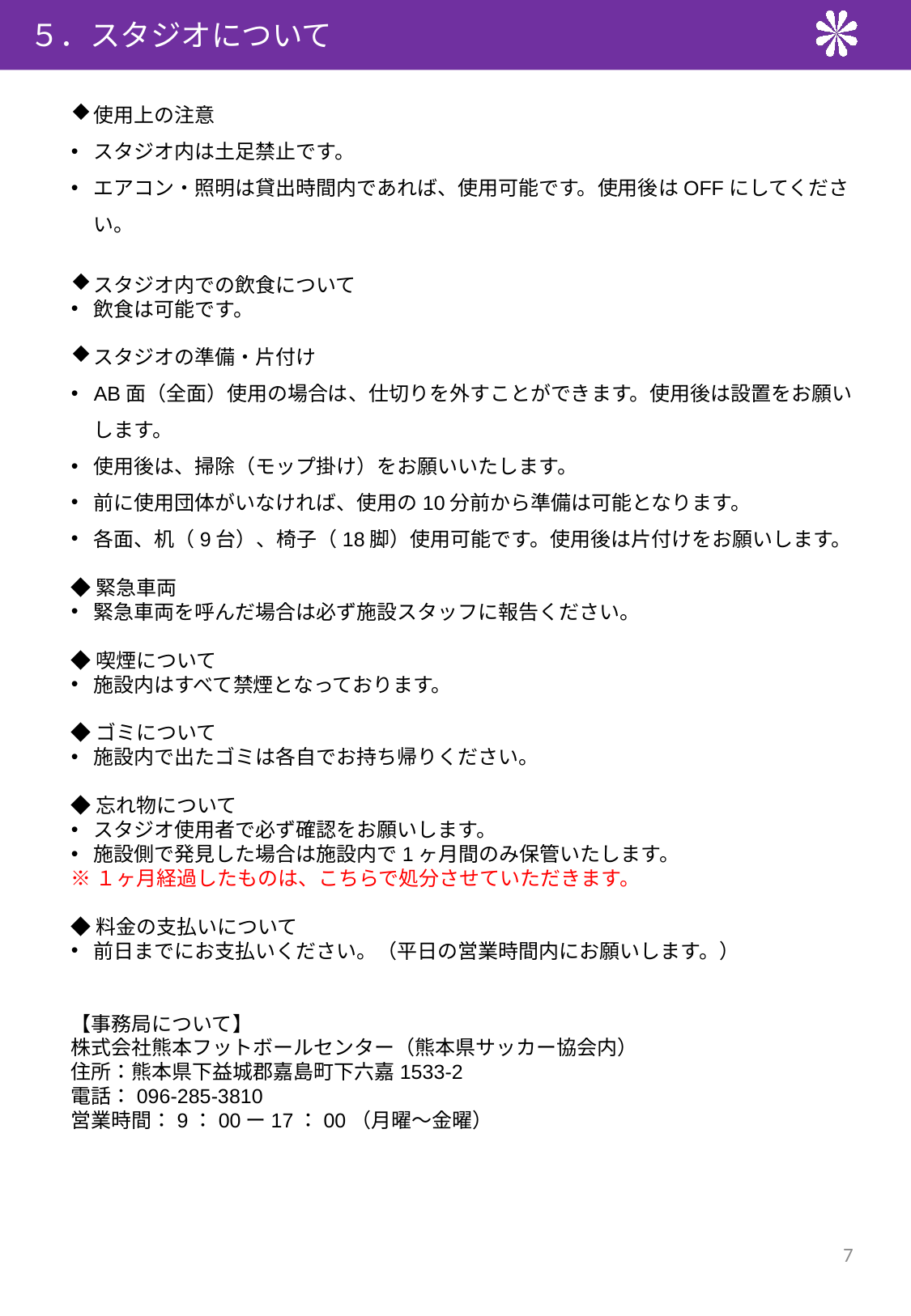

５．スタジオについて
使用上の注意
スタジオ内は土足禁止です。
エアコン・照明は貸出時間内であれば、使用可能です。使用後はOFFにしてください。

スタジオ内での飲食について
飲食は可能です。

スタジオの準備・片付け
AB面（全面）使用の場合は、仕切りを外すことができます。使用後は設置をお願いします。
使用後は、掃除（モップ掛け）をお願いいたします。
前に使用団体がいなければ、使用の10分前から準備は可能となります。
各面、机（9台）、椅子（18脚）使用可能です。使用後は片付けをお願いします。

◆緊急車両
緊急車両を呼んだ場合は必ず施設スタッフに報告ください。

◆喫煙について
施設内はすべて禁煙となっております。

◆ゴミについて
施設内で出たゴミは各自でお持ち帰りください。

◆忘れ物について
スタジオ使用者で必ず確認をお願いします。
施設側で発見した場合は施設内で1ヶ月間のみ保管いたします。
※１ヶ月経過したものは、こちらで処分させていただきます。

◆料金の支払いについて
前日までにお支払いください。（平日の営業時間内にお願いします。）

【事務局について】
株式会社熊本フットボールセンター（熊本県サッカー協会内）
住所：熊本県下益城郡嘉島町下六嘉1533-2
電話：096-285-3810
営業時間：9：00ー17：00（月曜〜金曜）
7